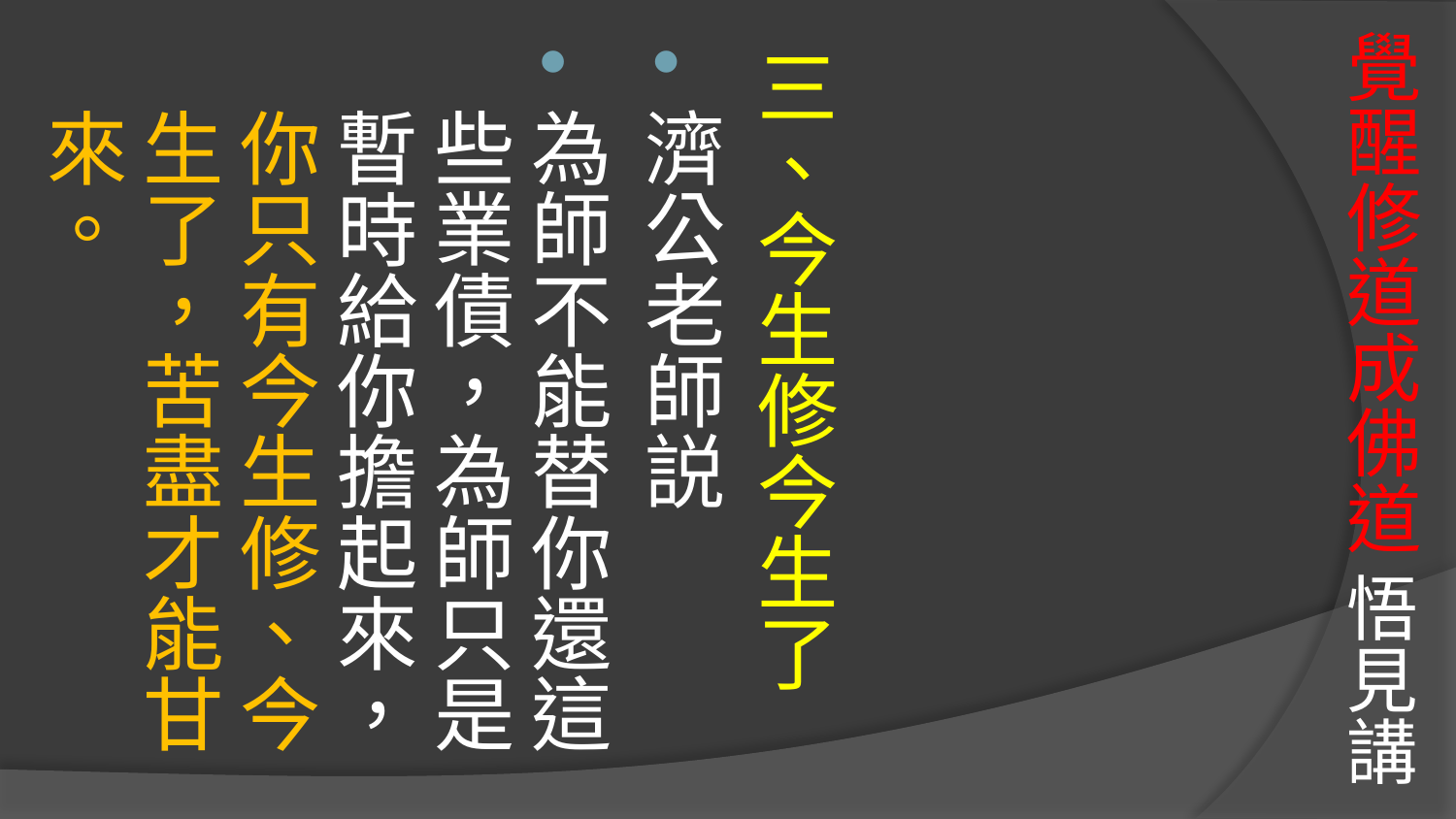

# 覺醒修道成佛道 悟見講
三、今生修今生了
濟公老師説
為師不能替你還這些業債，為師只是暫時給你擔起來，你只有今生修、今生了，苦盡才能甘來。